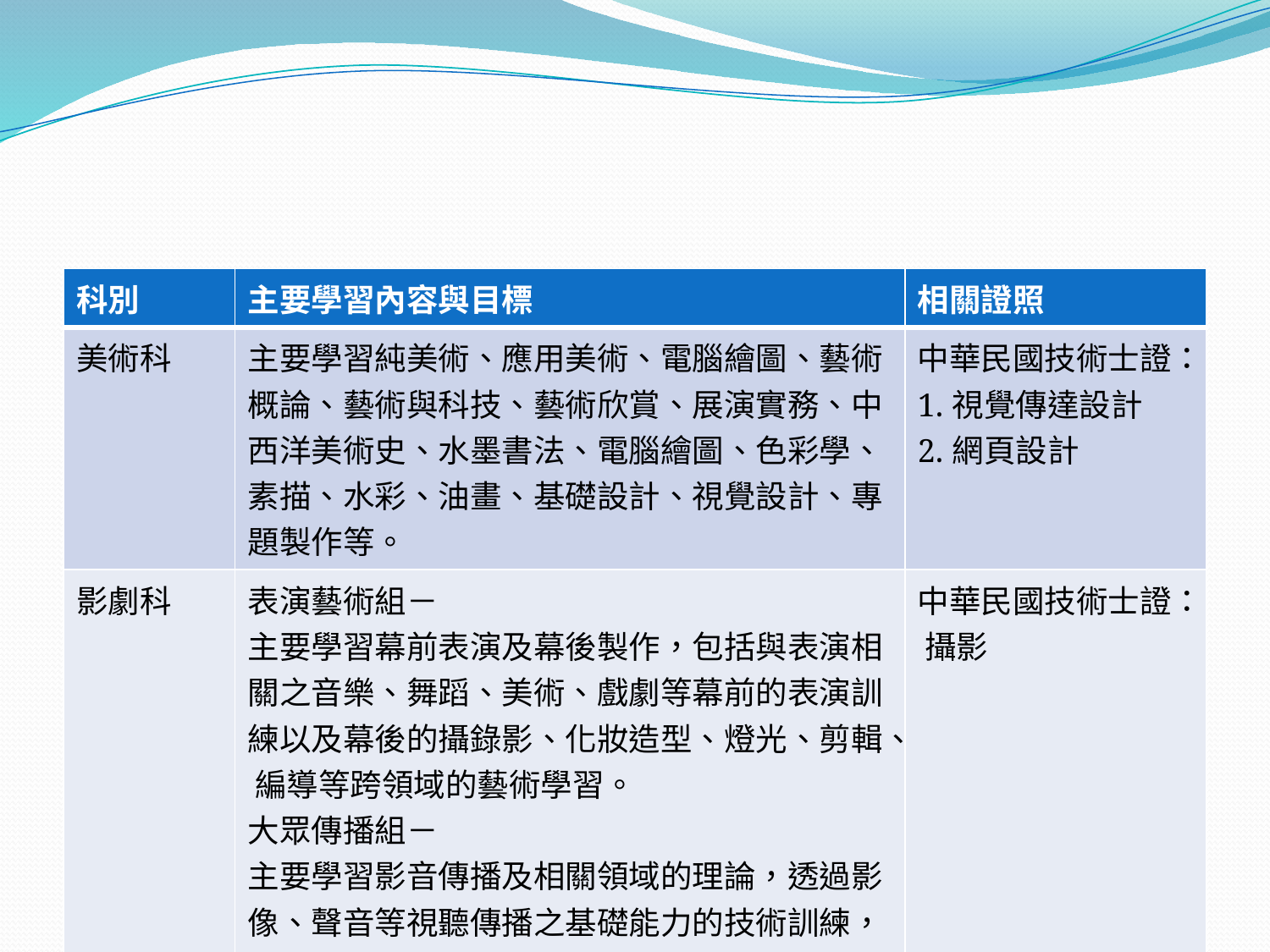

#
| 科別 | 主要學習內容與目標 | 相關證照 |
| --- | --- | --- |
| 美術科 | 主要學習純美術、應用美術、電腦繪圖、藝術 概論、藝術與科技、藝術欣賞、展演實務、中 西洋美術史、水墨書法、電腦繪圖、色彩學、 素描、水彩、油畫、基礎設計、視覺設計、專 題製作等。 | 中華民國技術士證： 1.視覺傳達設計 2.網頁設計 |
| 影劇科 | 表演藝術組－ 主要學習幕前表演及幕後製作，包括與表演相 關之音樂、舞蹈、美術、戲劇等幕前的表演訓 練以及幕後的攝錄影、化妝造型、燈光、剪輯、 編導等跨領域的藝術學習。 大眾傳播組－ 主要學習影音傳播及相關領域的理論，透過影 像、聲音等視聽傳播之基礎能力的技術訓練， 加強基本影音創意設計之美感養成。 | 中華民國技術士證： 攝影 |